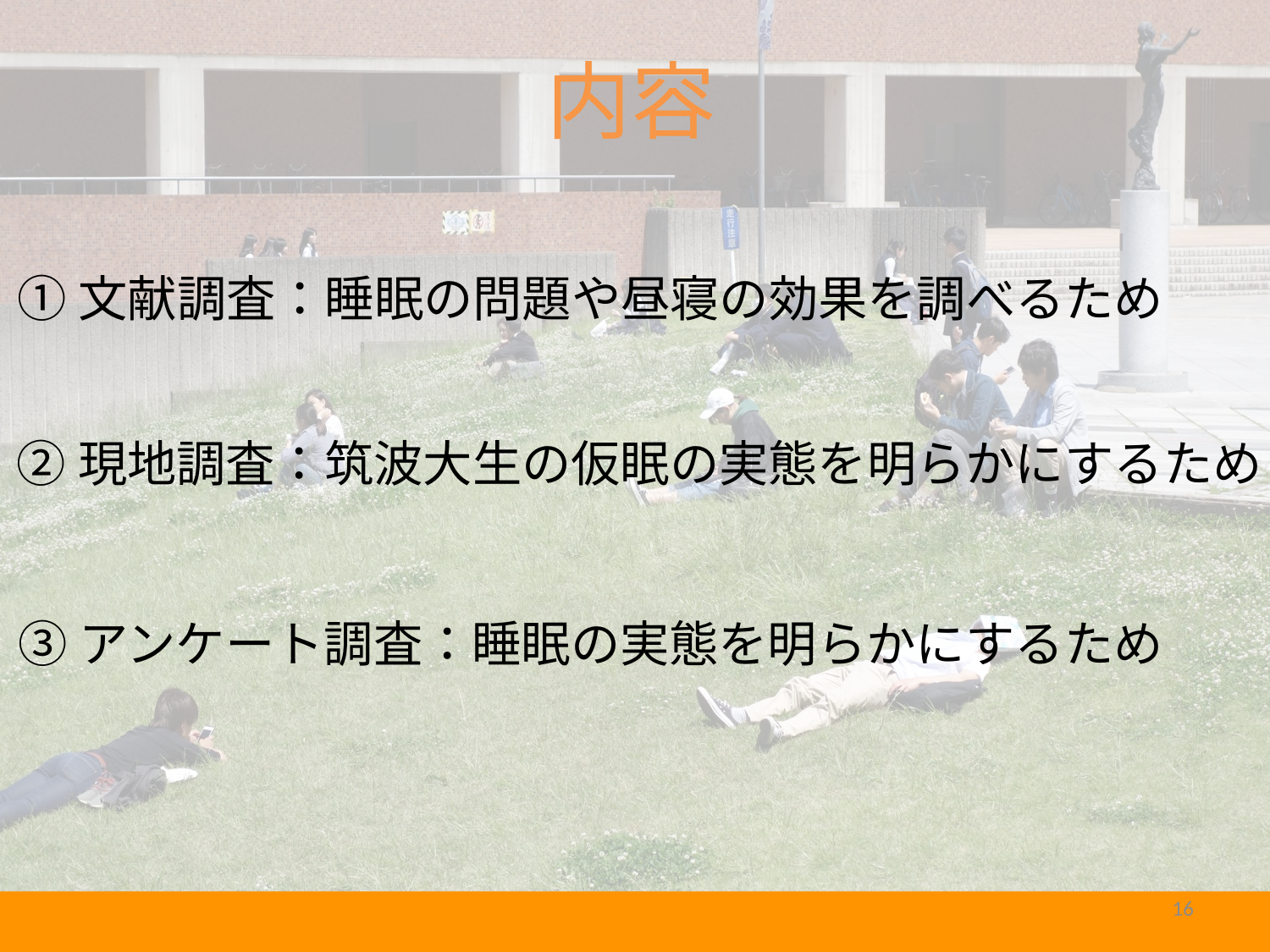

内容
①文献調査：睡眠の問題や昼寝の効果を調べるため
②現地調査：筑波大生の仮眠の実態を明らかにするため
③アンケート調査：睡眠の実態を明らかにするため
16